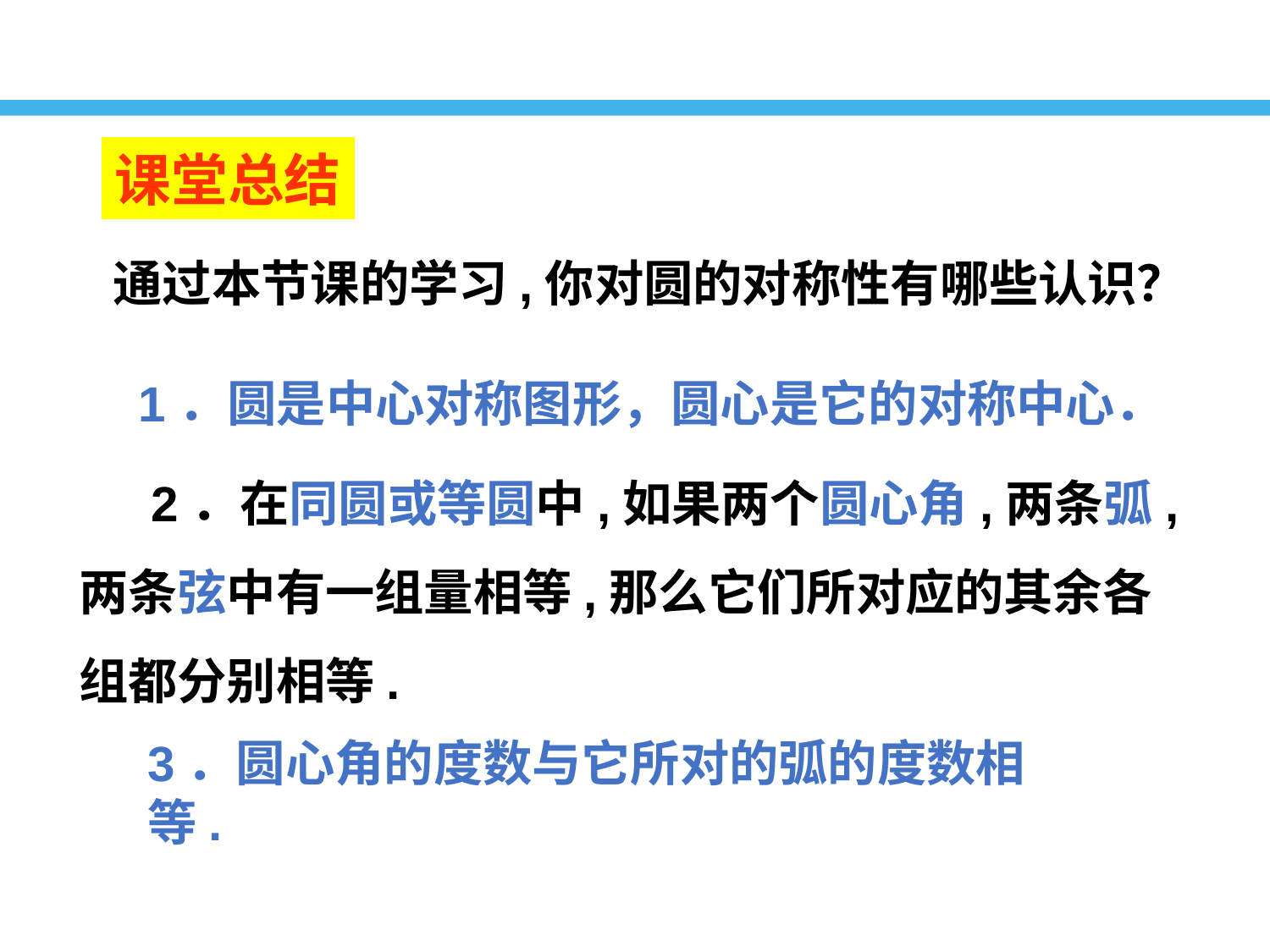

课堂总结
通过本节课的学习,你对圆的对称性有哪些认识？
1．圆是中心对称图形，圆心是它的对称中心．
　 2．在同圆或等圆中,如果两个圆心角,两条弧,两条弦中有一组量相等,那么它们所对应的其余各组都分别相等.
3．圆心角的度数与它所对的弧的度数相等.